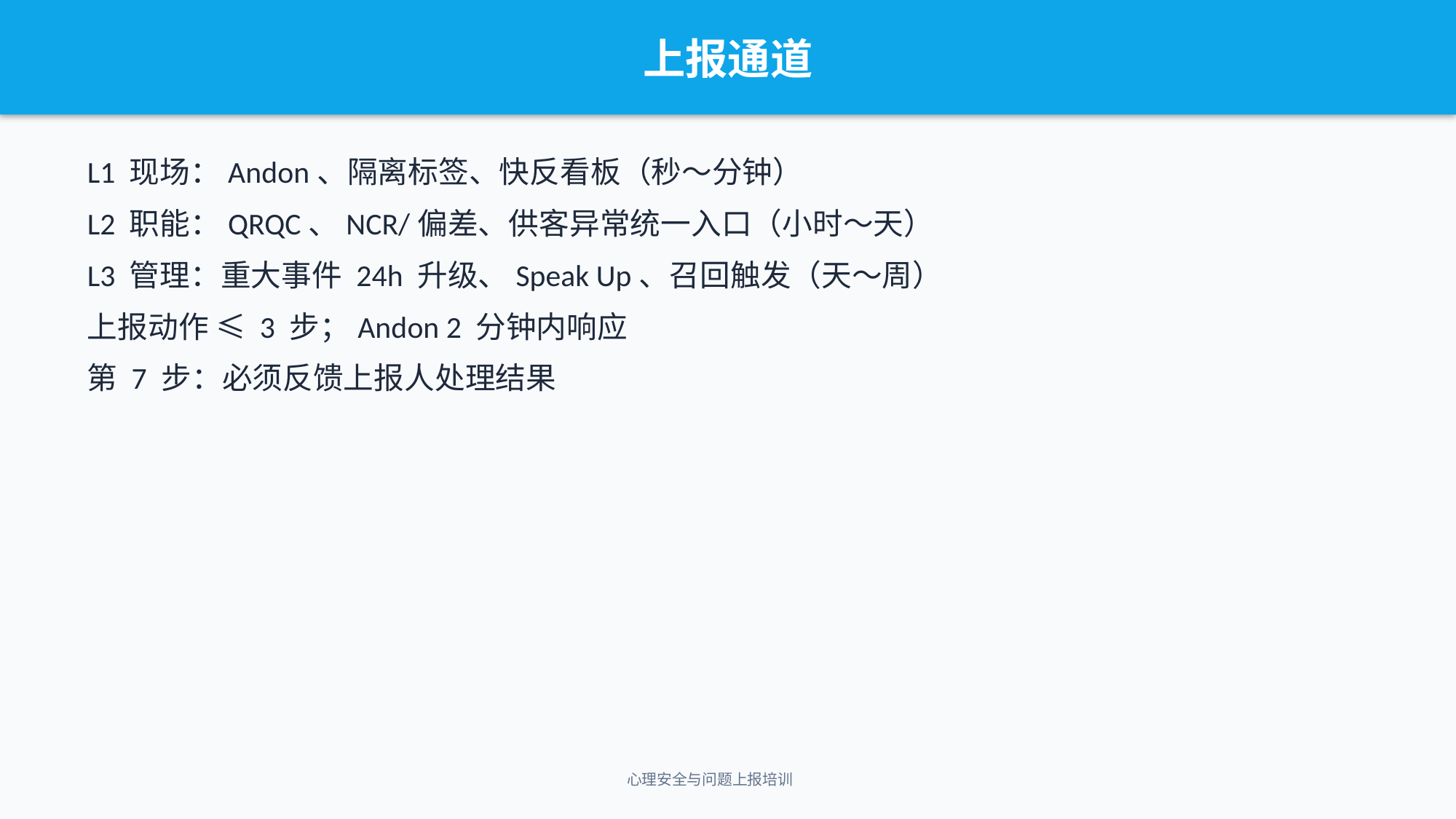

上报通道
L1 现场：Andon、隔离标签、快反看板（秒～分钟）
L2 职能：QRQC、NCR/偏差、供客异常统一入口（小时～天）
L3 管理：重大事件 24h 升级、Speak Up、召回触发（天～周）
上报动作 ≤ 3 步；Andon 2 分钟内响应
第 7 步：必须反馈上报人处理结果
心理安全与问题上报培训